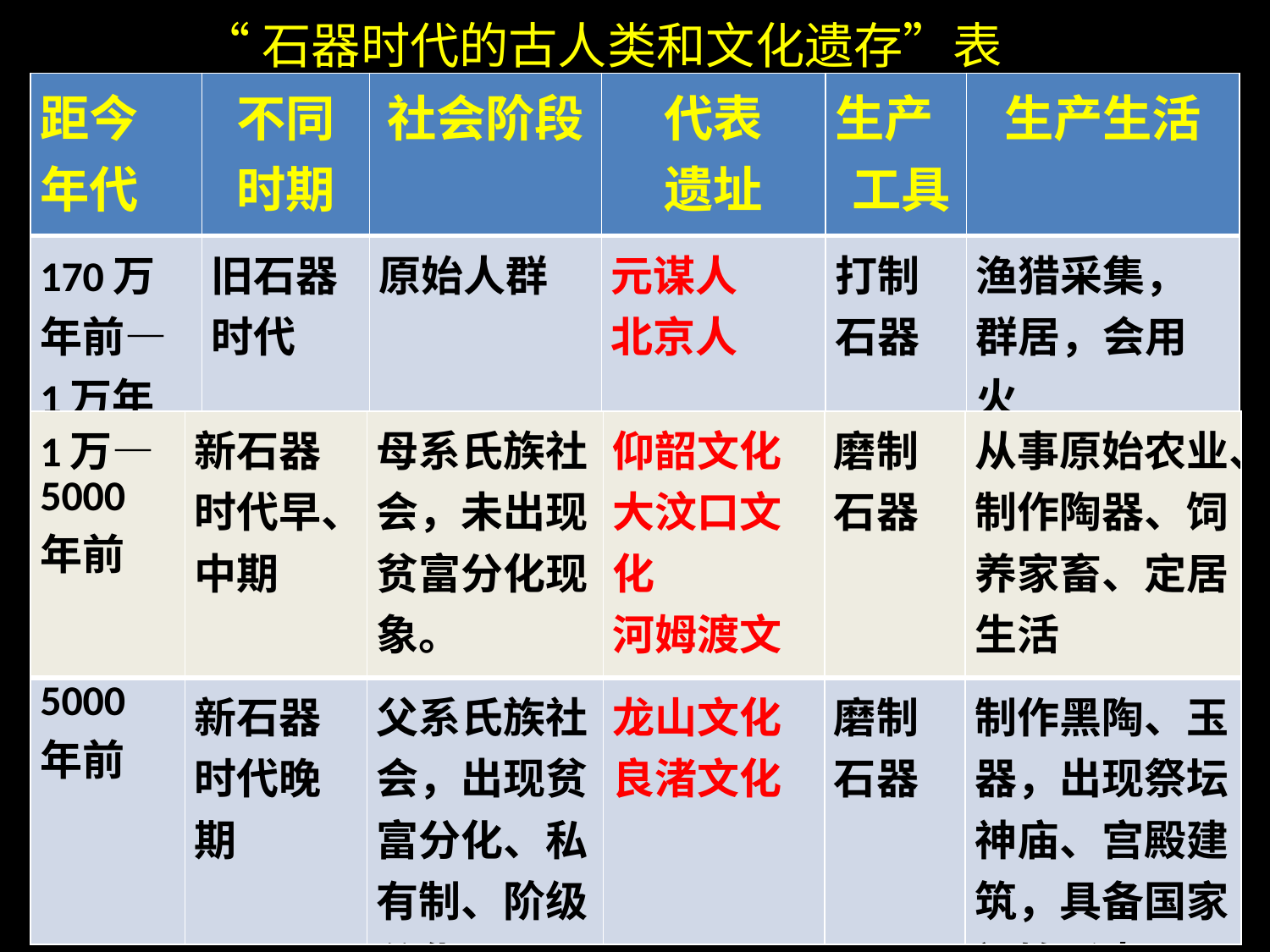

“石器时代的古人类和文化遗存”表
| 距今 年代 | 不同 时期 | 社会阶段 | 代表 遗址 | 生产 工具 | 生产生活 |
| --- | --- | --- | --- | --- | --- |
| 170万年前—1万年前 | 旧石器时代 | 原始人群 | 元谋人 北京人 | 打制石器 | 渔猎采集，群居，会用火 |
| 1万—5000年前 | 新石器时代早、中期 | 母系氏族社会，未出现贫富分化现象。 | 仰韶文化 大汶口文化 河姆渡文化 | 磨制石器 | 从事原始农业、制作陶器、饲养家畜、定居生活 |
| --- | --- | --- | --- | --- | --- |
| 5000年前 | 新石器时代晚期 | 父系氏族社会，出现贫富分化、私有制、阶级分化。 | 龙山文化 良渚文化 | 磨制石器 | 制作黑陶、玉器，出现祭坛神庙、宫殿建筑，具备国家初始形态。 |